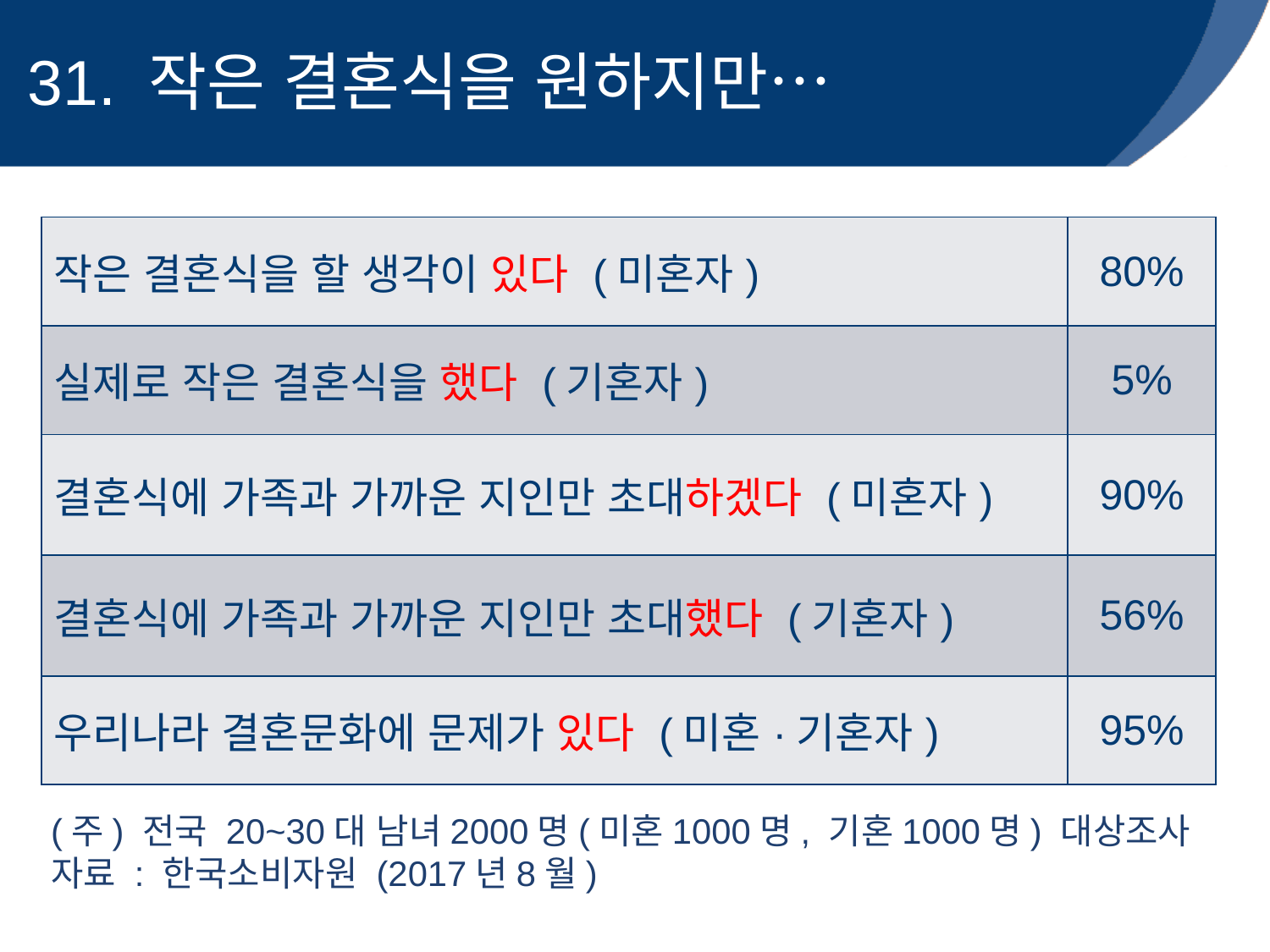

31. 작은 결혼식을 원하지만…
| 작은 결혼식을 할 생각이 있다 (미혼자) | 80% |
| --- | --- |
| 실제로 작은 결혼식을 했다 (기혼자) | 5% |
| 결혼식에 가족과 가까운 지인만 초대하겠다 (미혼자) | 90% |
| 결혼식에 가족과 가까운 지인만 초대했다 (기혼자) | 56% |
| 우리나라 결혼문화에 문제가 있다 (미혼·기혼자) | 95% |
(주) 전국 20~30대 남녀2000명(미혼1000명, 기혼1000명) 대상조사
자료 : 한국소비자원 (2017년8월)